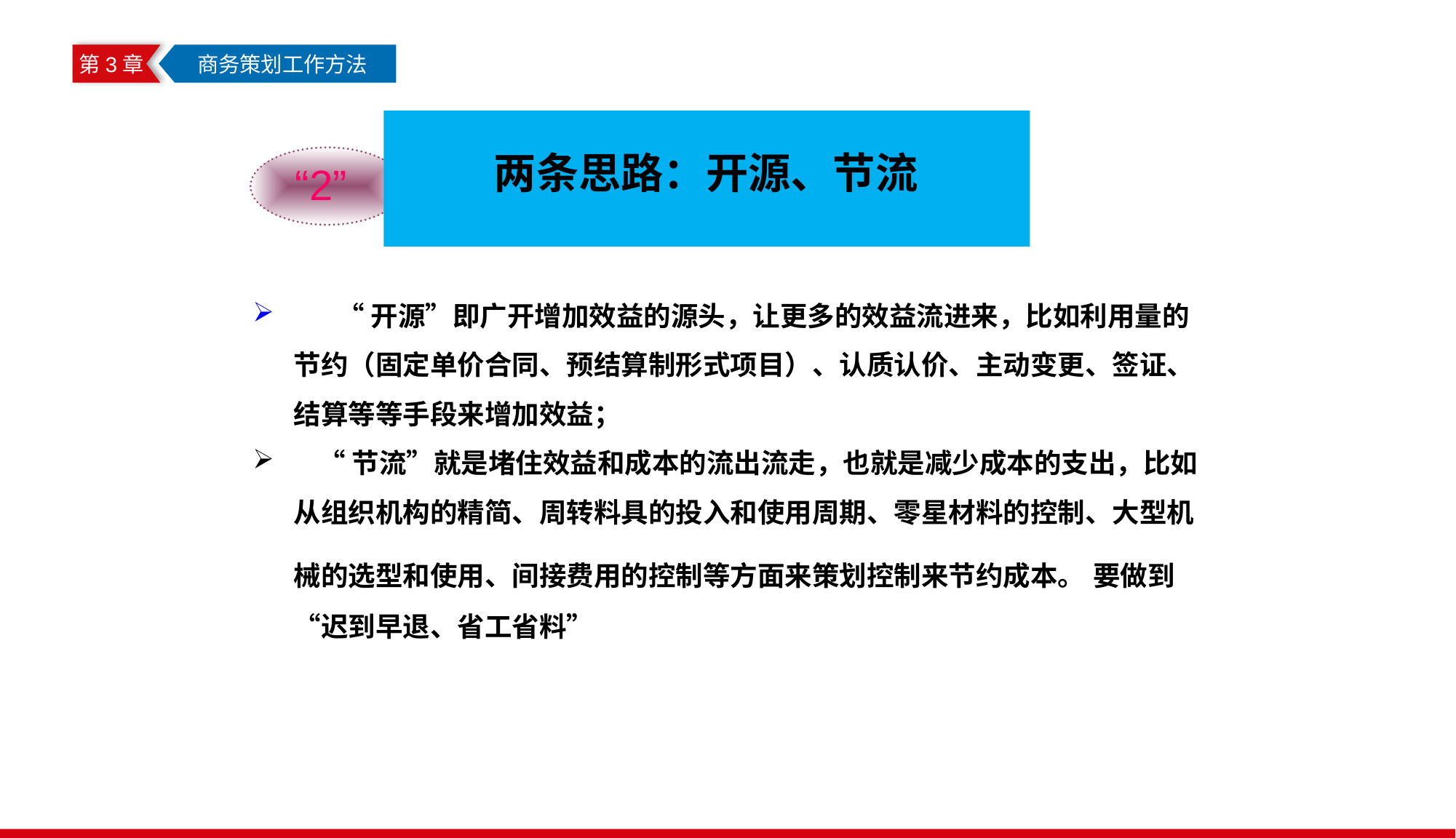

第3章
    商务策划工作方法

两条思路：开源、节流

“2”

       “开源”即广开增加效益的源头，让更多的效益流进来，比如利用量的节约（固定单价合同、预结算制形式项目）、认质认价、主动变更、签证、结算等等手段来增加效益；
    “节流”就是堵住效益和成本的流出流走，也就是减少成本的支出，比如从组织机构的精简、周转料具的投入和使用周期、零星材料的控制、大型机械的选型和使用、间接费用的控制等方面来策划控制来节约成本。 要做到“迟到早退、省工省料”